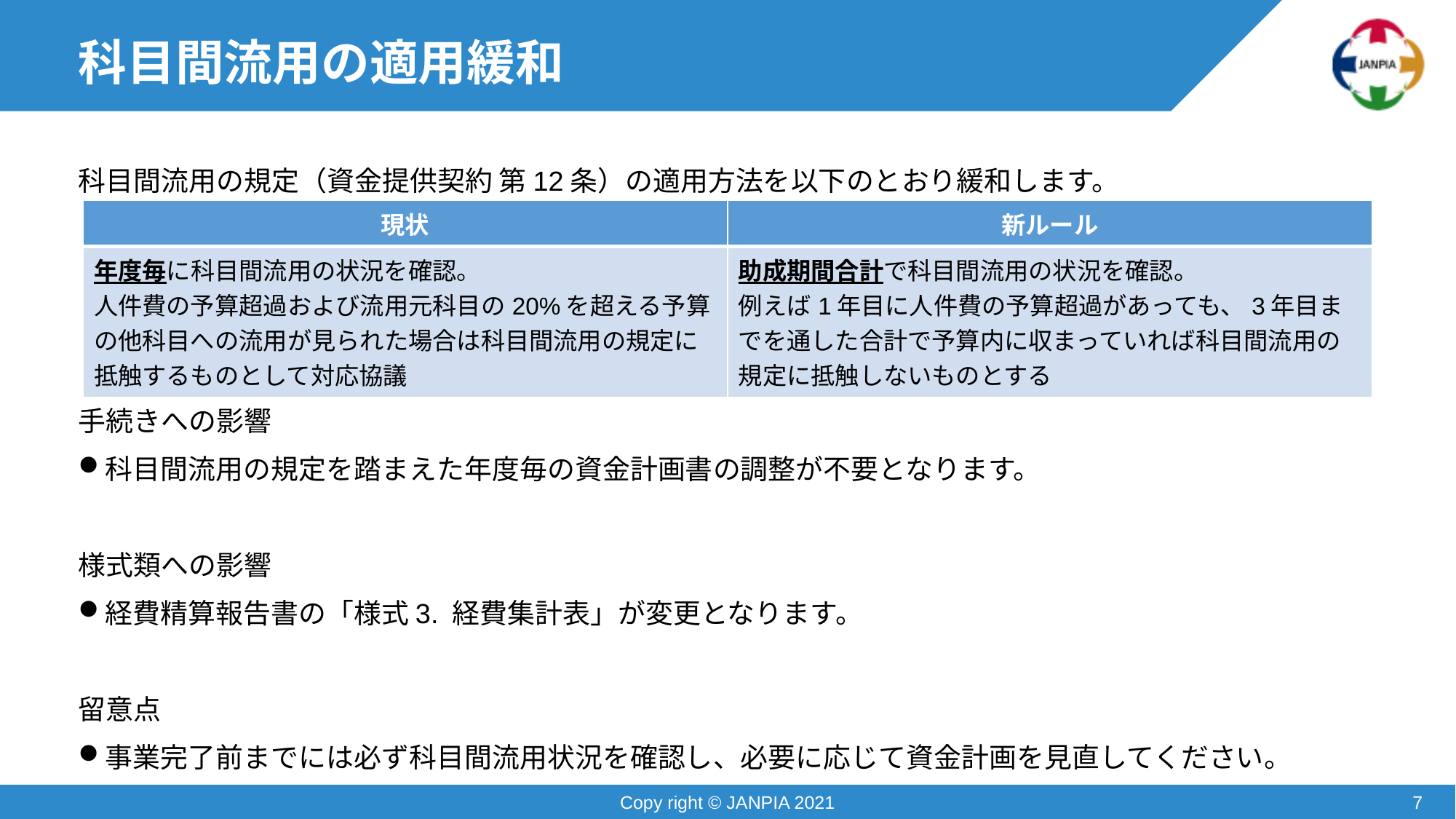

# 科目間流用の適用緩和
科目間流用の規定（資金提供契約 第12条）の適用方法を以下のとおり緩和します。

手続きへの影響
科目間流用の規定を踏まえた年度毎の資金計画書の調整が不要となります。

様式類への影響
経費精算報告書の「様式3. 経費集計表」が変更となります。

留意点
事業完了前までには必ず科目間流用状況を確認し、必要に応じて資金計画を見直してください。
| 現状 | 新ルール |
| --- | --- |
| 年度毎に科目間流用の状況を確認。 人件費の予算超過および流用元科目の20%を超える予算の他科目への流用が見られた場合は科目間流用の規定に抵触するものとして対応協議 | 助成期間合計で科目間流用の状況を確認。 例えば1年目に人件費の予算超過があっても、3年目までを通した合計で予算内に収まっていれば科目間流用の規定に抵触しないものとする |
Copy right © JANPIA 2021
7